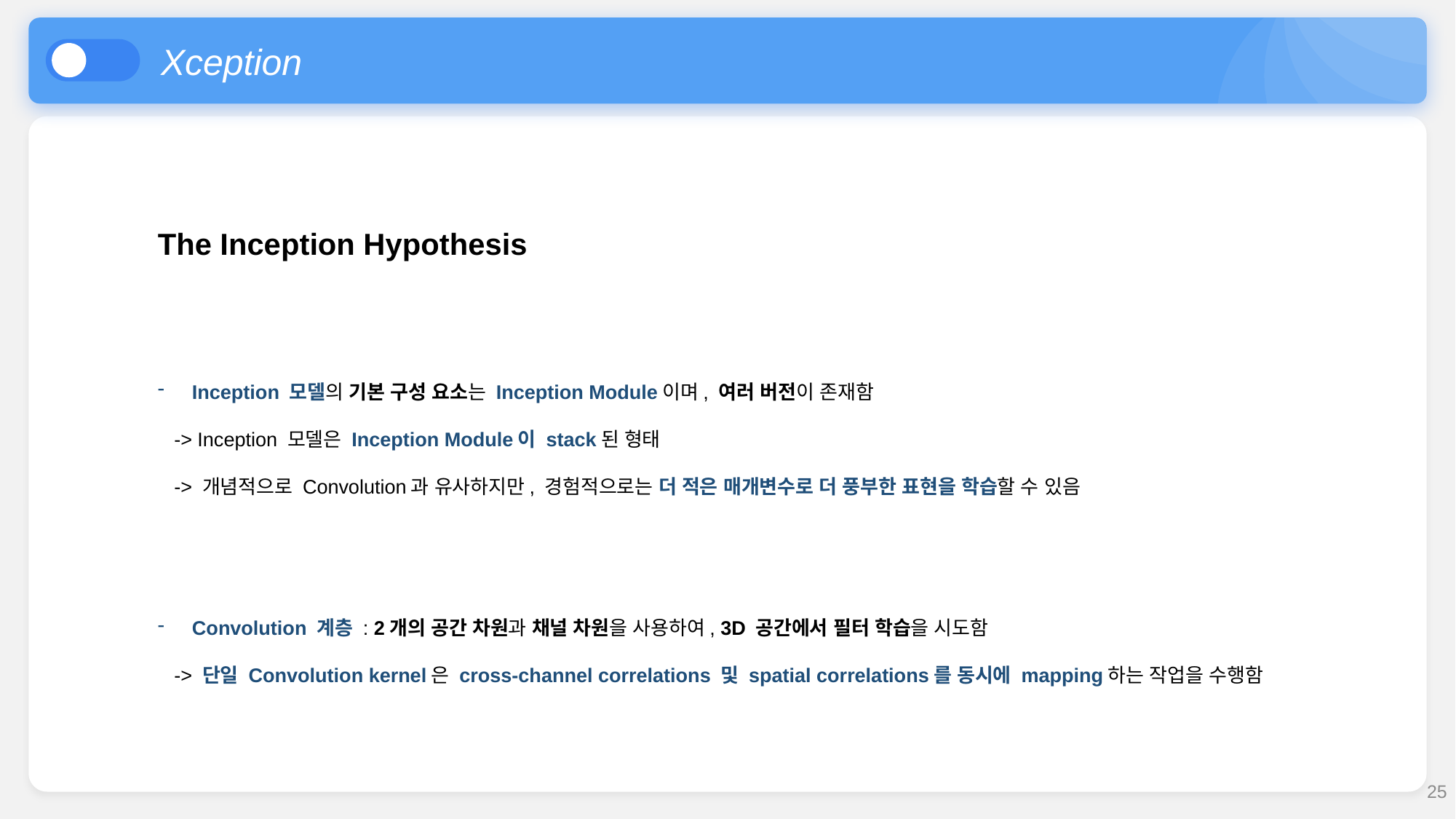

Xception

The Inception Hypothesis

Inception 모델의 기본 구성 요소는 Inception Module이며, 여러 버전이 존재함
   -> Inception 모델은 Inception Module이 stack된 형태
   -> 개념적으로 Convolution과 유사하지만, 경험적으로는 더 적은 매개변수로 더 풍부한 표현을 학습할 수 있음

Convolution 계층 : 2개의 공간 차원과 채널 차원을 사용하여, 3D 공간에서 필터 학습을 시도함
   -> 단일 Convolution kernel은 cross-channel correlations 및 spatial correlations를 동시에 mapping하는 작업을 수행함
25